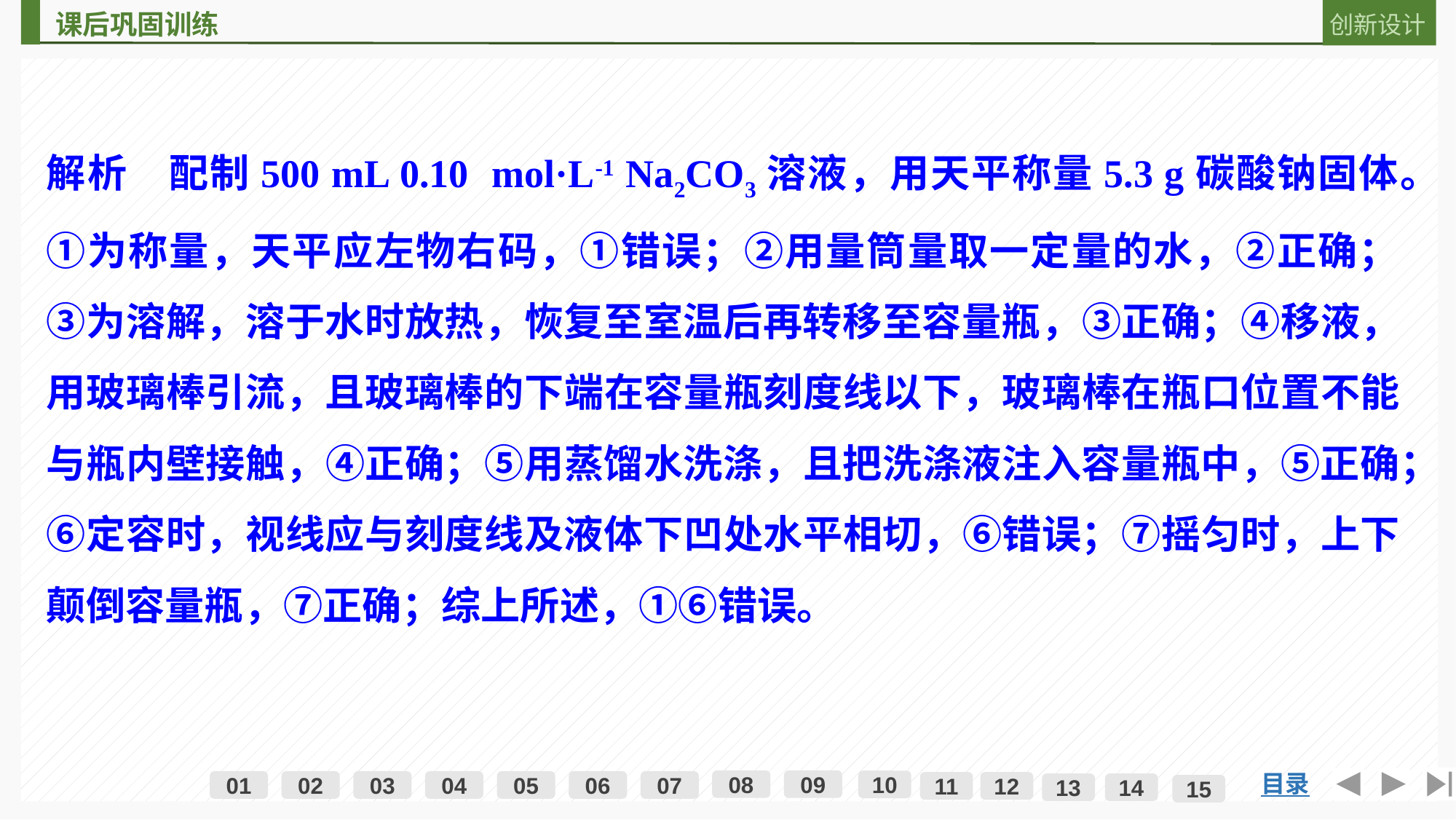

解析　配制500 mL 0.10  mol·L-1 Na2CO3溶液，用天平称量5.3 g碳酸钠固体。①为称量，天平应左物右码，①错误；②用量筒量取一定量的水，②正确；
③为溶解，溶于水时放热，恢复至室温后再转移至容量瓶，③正确；④移液，用玻璃棒引流，且玻璃棒的下端在容量瓶刻度线以下，玻璃棒在瓶口位置不能与瓶内壁接触，④正确；⑤用蒸馏水洗涤，且把洗涤液注入容量瓶中，⑤正确；⑥定容时，视线应与刻度线及液体下凹处水平相切，⑥错误；⑦摇匀时，上下颠倒容量瓶，⑦正确；综上所述，①⑥错误。